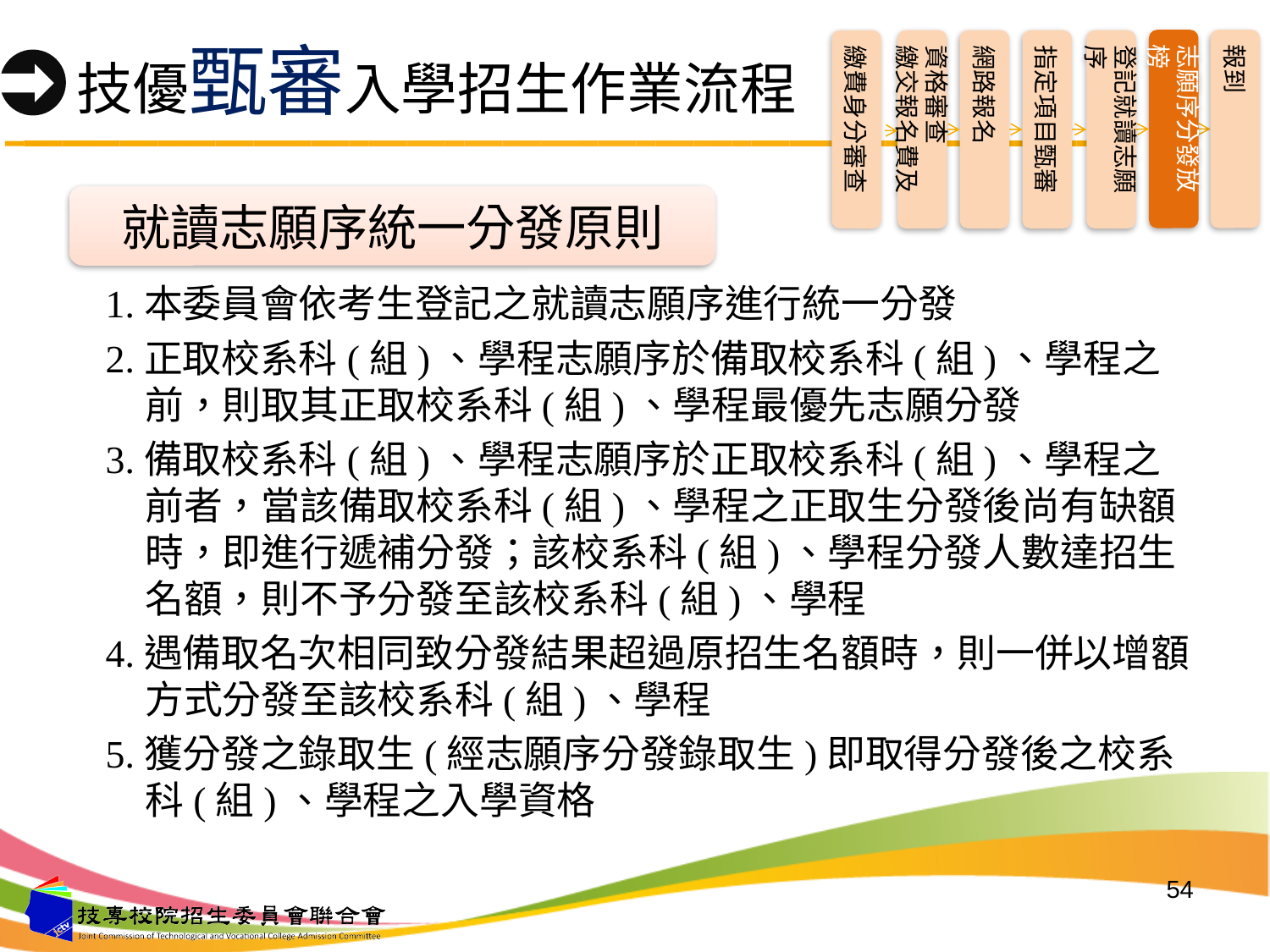

志願序分發放榜
報到
資格審查
繳交報名費及
網路報名
指定項目甄審
登記就讀志願序
繳費身分審查
# 技優甄審入學招生作業流程

就讀志願序統一分發原則
1.本委員會依考生登記之就讀志願序進行統一分發
2.正取校系科(組)、學程志願序於備取校系科(組)、學程之前，則取其正取校系科(組)、學程最優先志願分發
3.備取校系科(組)、學程志願序於正取校系科(組)、學程之前者，當該備取校系科(組)、學程之正取生分發後尚有缺額時，即進行遞補分發；該校系科(組)、學程分發人數達招生名額，則不予分發至該校系科(組)、學程
4.遇備取名次相同致分發結果超過原招生名額時，則一併以增額方式分發至該校系科(組)、學程
5.獲分發之錄取生(經志願序分發錄取生)即取得分發後之校系科(組)、學程之入學資格
54